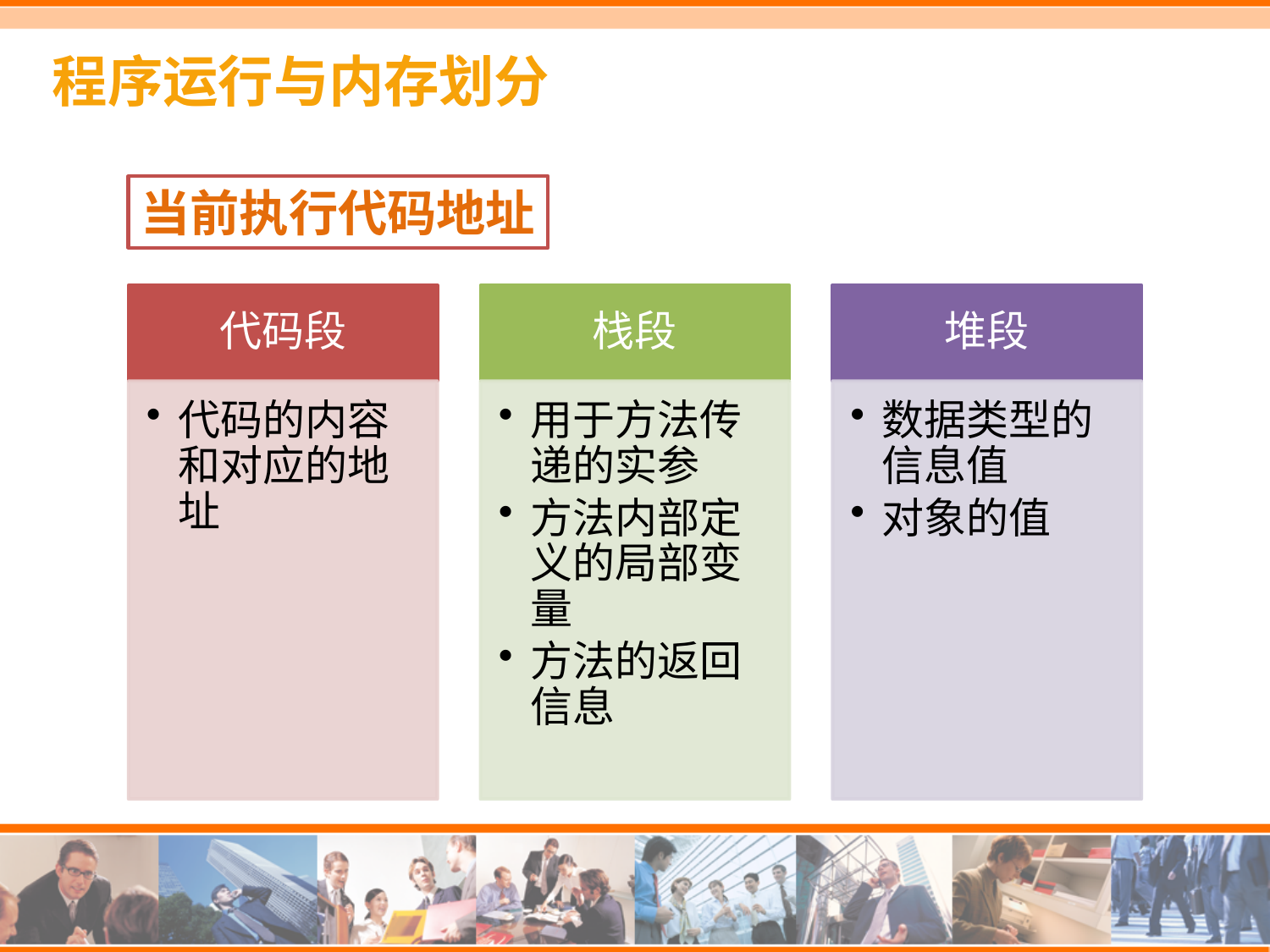

# 程序运行与内存划分
当前执行代码地址
代码段
代码的内容和对应的地址
栈段
用于方法传递的实参
方法内部定义的局部变量
方法的返回信息
堆段
数据类型的信息值
对象的值